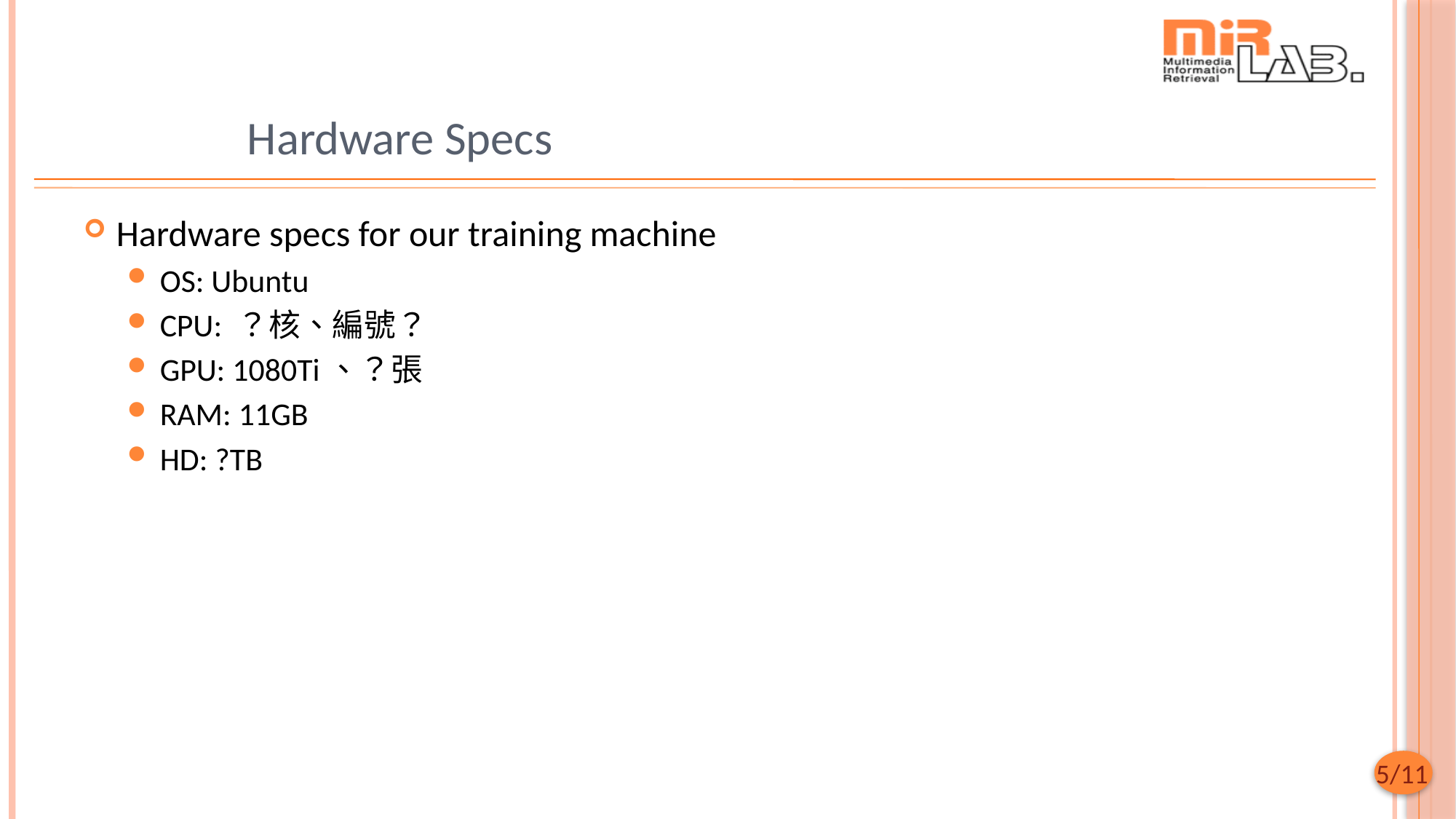

# Hardware Specs
Hardware specs for our training machine
OS: Ubuntu
CPU: ？核、編號？
GPU: 1080Ti、？張
RAM: 11GB
HD: ?TB